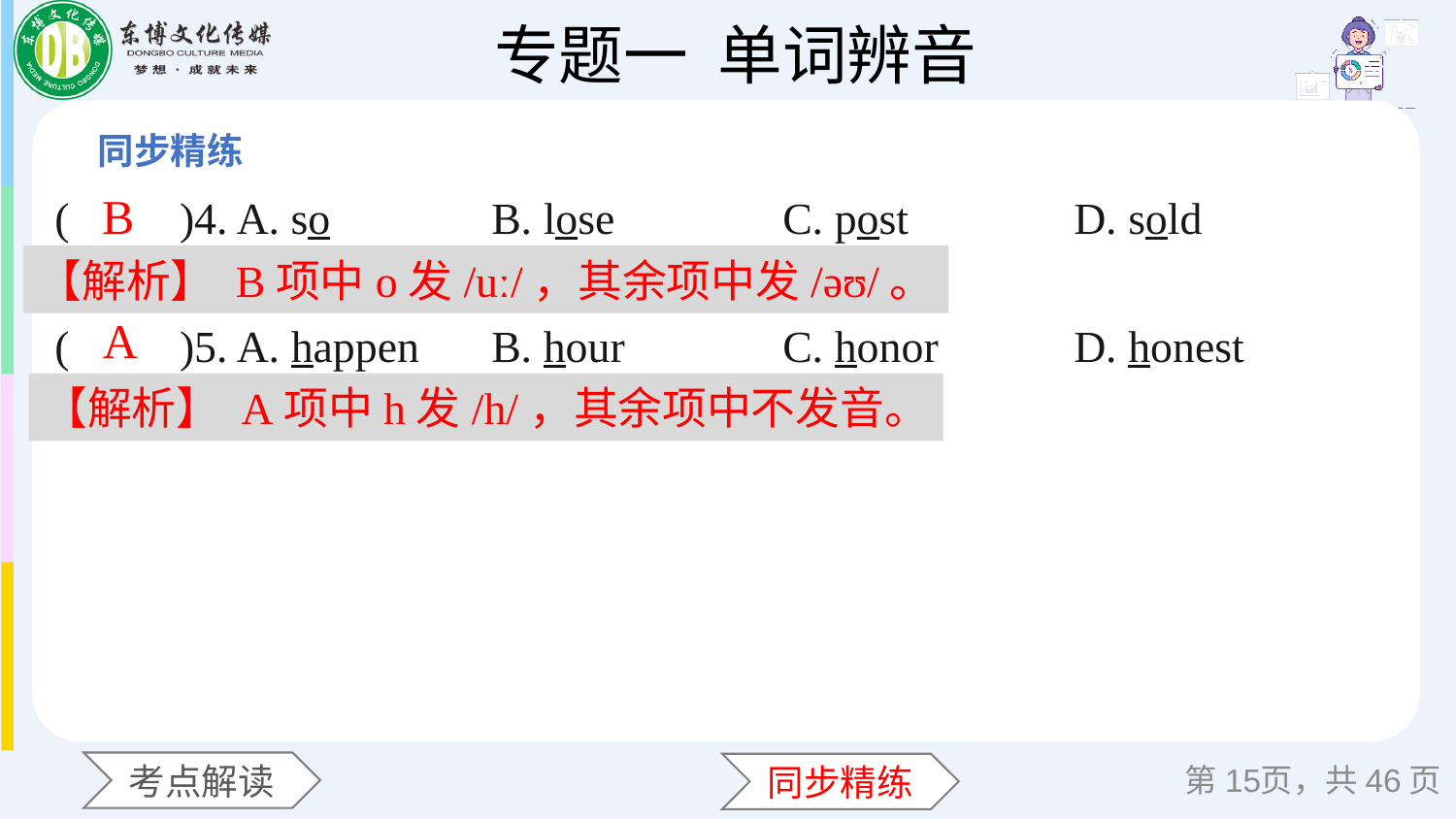

(　　)4. A. so		B. lose		C. post		D. sold

(　　)5. A. happen	B. hour		C. honor	D. honest
B
【解析】 B项中o发/uː/，其余项中发/əʊ/。
A
【解析】 A项中h发/h/，其余项中不发音。
第15页，共46页